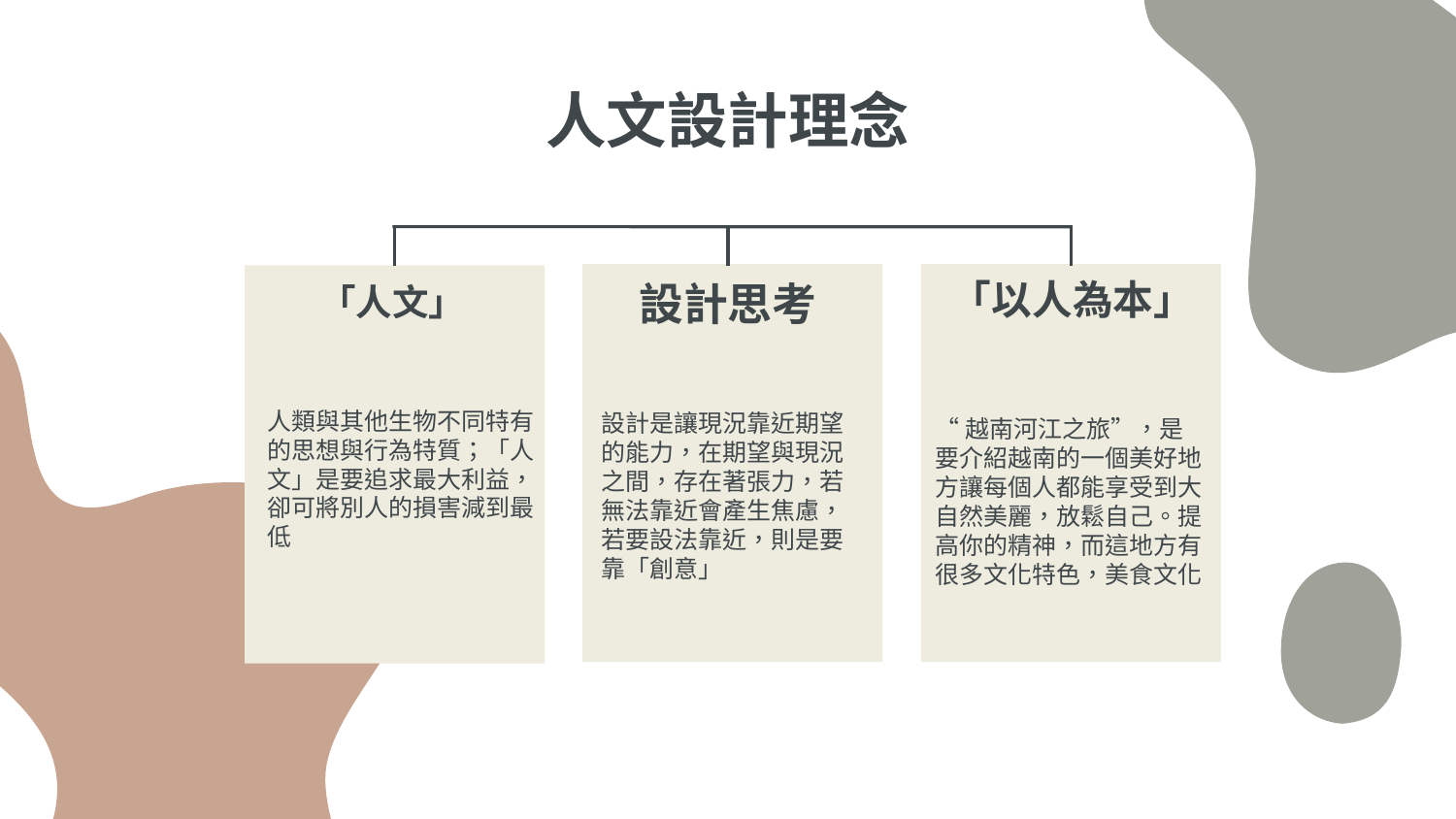

# 人文設計理念

「以人為本」
「人文」
設計思考
人類與其他生物不同特有的思想與行為特質；「人文」是要追求最大利益，卻可將別人的損害減到最低
“越南河江之旅”，是要介紹越南的一個美好地方讓每個人都能享受到大自然美麗，放鬆自己。提高你的精神，而這地方有很多文化特色，美食文化
設計是讓現況靠近期望的能力，在期望與現況之間，存在著張力，若無法靠近會產生焦慮，若要設法靠近，則是要靠「創意」